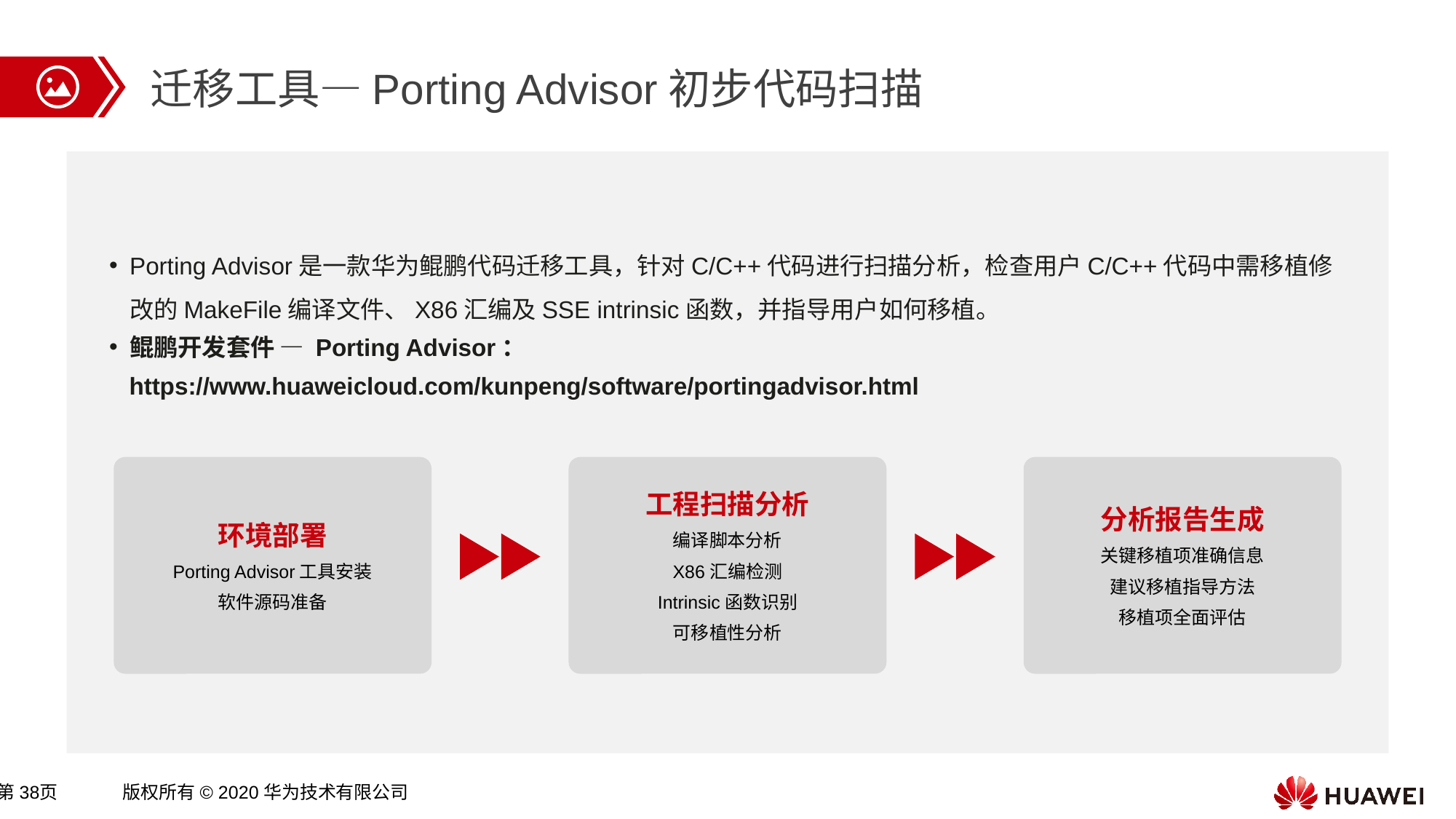

迁移工具—Porting Advisor初步代码扫描

Porting Advisor是一款华为鲲鹏代码迁移工具，针对C/C++代码进行扫描分析，检查用户C/C++代码中需移植修改的MakeFile编译文件、X86汇编及SSE intrinsic函数，并指导用户如何移植。
鲲鹏开发套件 — Porting Advisor：
   https://www.huaweicloud.com/kunpeng/software/portingadvisor.html
环境部署
Porting Advisor工具安装
软件源码准备
工程扫描分析
编译脚本分析
X86汇编检测
Intrinsic函数识别
可移植性分析
分析报告生成
关键移植项准确信息
建议移植指导方法
移植项全面评估